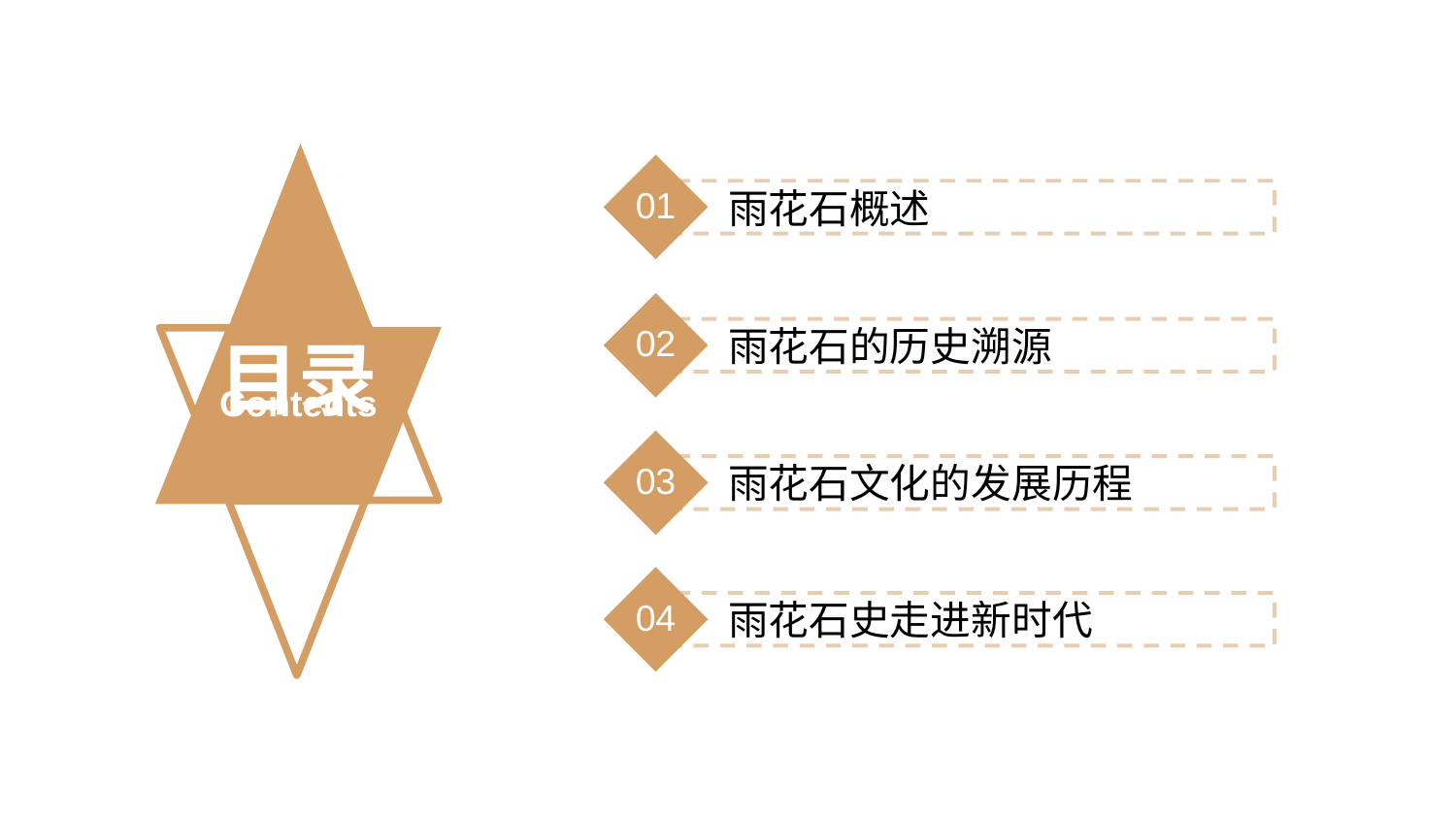

雨花石概述
01

雨花石的历史溯源
02

目录
Contents

雨花石文化的发展历程
03

雨花石史走进新时代
04